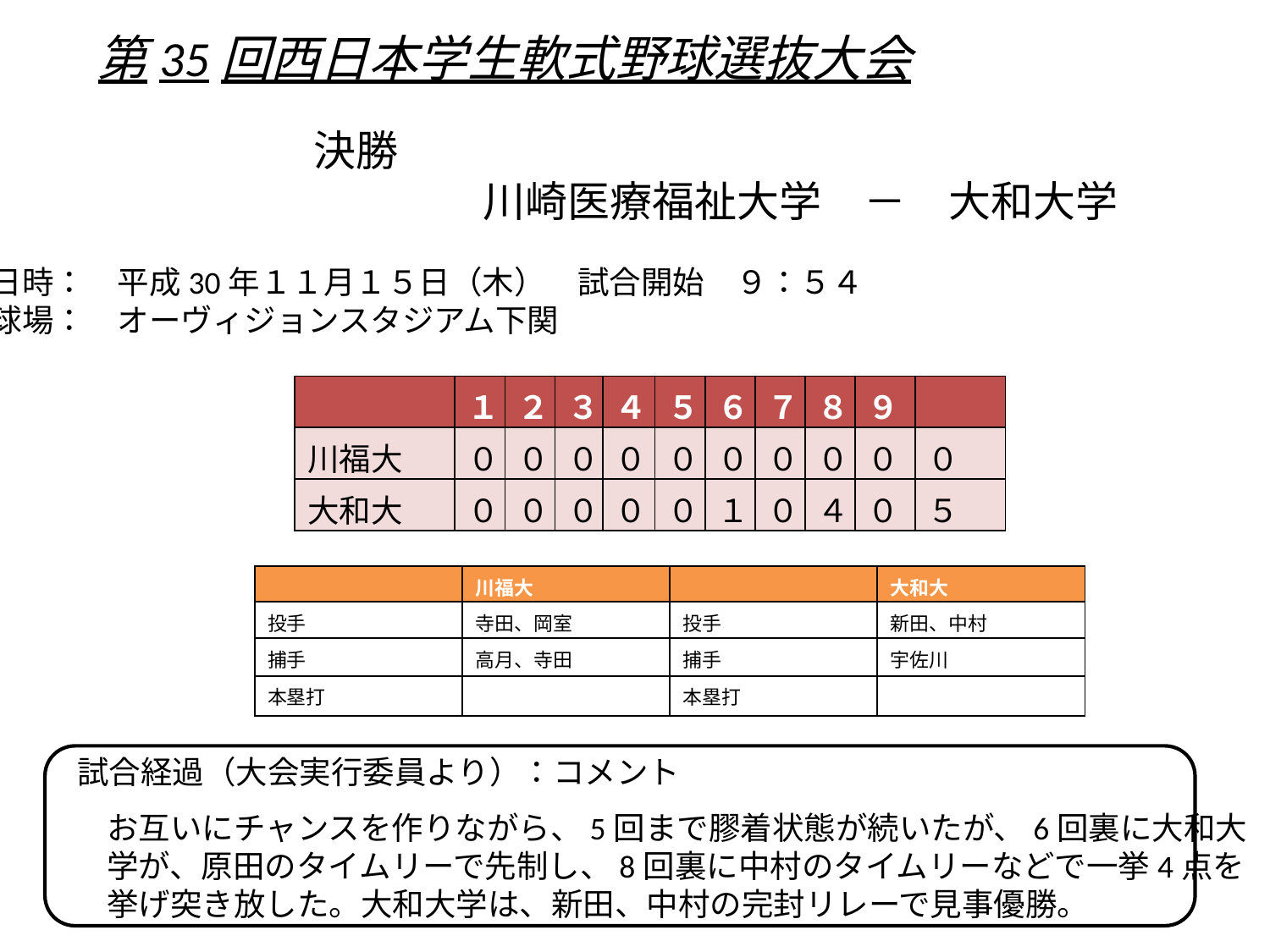

# 第35回西日本学生軟式野球選抜大会
　　決勝
　　　　　　川崎医療福祉大学　－　大和大学
日時：　平成30年１１月１５日（木）　試合開始　９：５４
球場：　オーヴィジョンスタジアム下関
|  | １ | ２ | ３ | ４ | ５ | ６ | ７ | ８ | ９ |  |
| --- | --- | --- | --- | --- | --- | --- | --- | --- | --- | --- |
| 川福大 | ０ | ０ | ０ | ０ | ０ | ０ | ０ | ０ | ０ | ０ |
| 大和大 | ０ | ０ | ０ | ０ | ０ | １ | ０ | ４ | ０ | ５ |
|  | 川福大 |  | 大和大 |
| --- | --- | --- | --- |
| 投手 | 寺田、岡室 | 投手 | 新田、中村 |
| 捕手 | 高月、寺田 | 捕手 | 宇佐川 |
| 本塁打 |  | 本塁打 |  |

試合経過（大会実行委員より）：コメント
お互いにチャンスを作りながら、5回まで膠着状態が続いたが、6回裏に大和大
学が、原田のタイムリーで先制し、8回裏に中村のタイムリーなどで一挙4点を
挙げ突き放した。大和大学は、新田、中村の完封リレーで見事優勝。